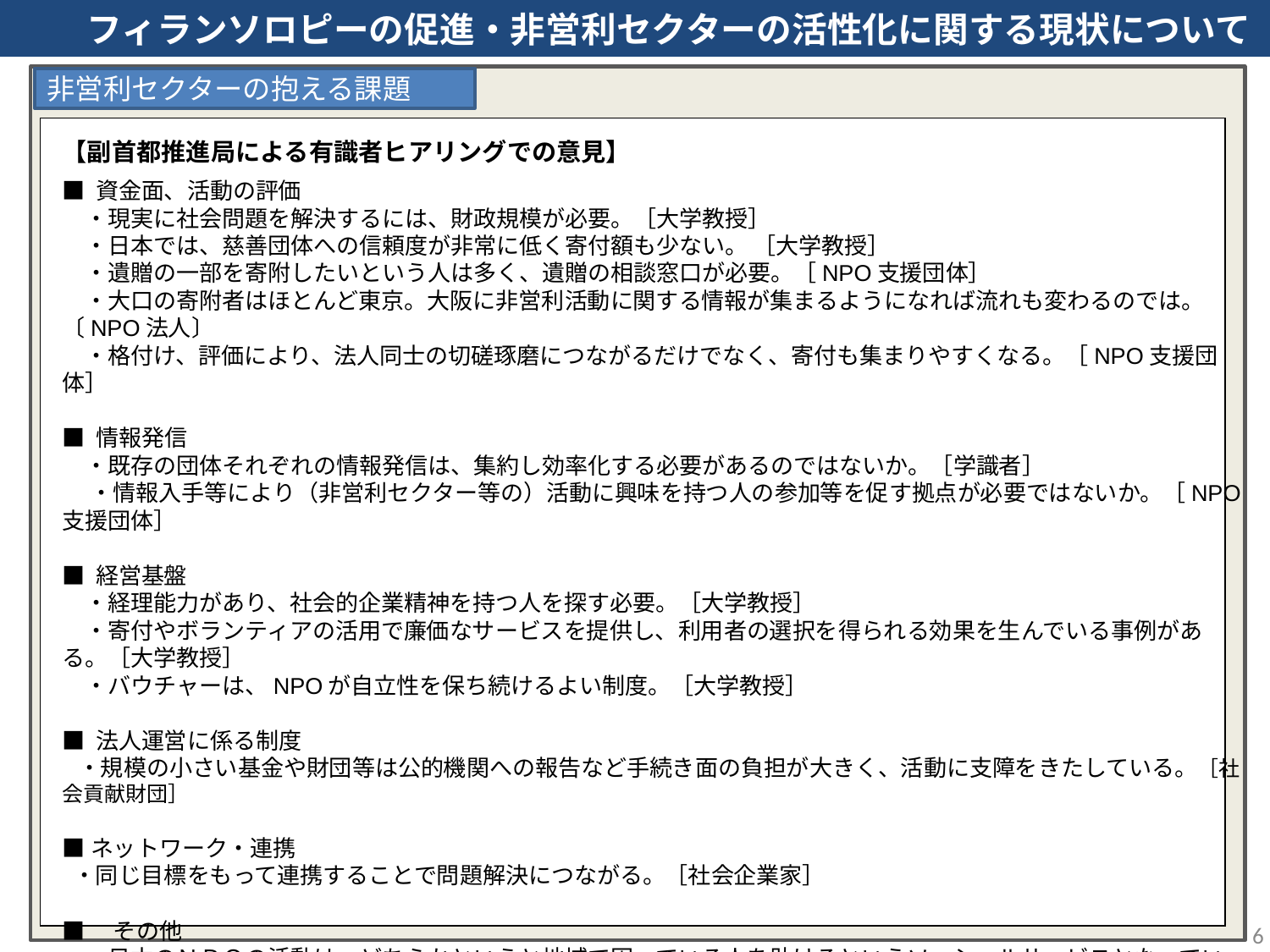

フィランソロピーの促進・非営利セクターの活性化に関する現状について

非営利セクターの抱える課題

【副首都推進局による有識者ヒアリングでの意見】
■ 資金面、活動の評価
　・現実に社会問題を解決するには、財政規模が必要。［大学教授］
　・日本では、慈善団体への信頼度が非常に低く寄付額も少ない。 ［大学教授］
　・遺贈の一部を寄附したいという人は多く、遺贈の相談窓口が必要。［NPO支援団体］
　・大口の寄附者はほとんど東京。大阪に非営利活動に関する情報が集まるようになれば流れも変わるのでは。〔NPO法人〕
　・格付け、評価により、法人同士の切磋琢磨につながるだけでなく、寄付も集まりやすくなる。［NPO支援団体］

■ 情報発信
　・既存の団体それぞれの情報発信は、集約し効率化する必要があるのではないか。［学識者］
　 ・情報入手等により（非営利セクター等の）活動に興味を持つ人の参加等を促す拠点が必要ではないか。［NPO支援団体］

■ 経営基盤
　・経理能力があり、社会的企業精神を持つ人を探す必要。［大学教授］
　・寄付やボランティアの活用で廉価なサービスを提供し、利用者の選択を得られる効果を生んでいる事例がある。［大学教授］
　・バウチャーは、NPOが自立性を保ち続けるよい制度。［大学教授］

■ 法人運営に係る制度
  ・規模の小さい基金や財団等は公的機関への報告など手続き面の負担が大きく、活動に支障をきたしている。［社会貢献財団］

■ネットワーク・連携
 ・同じ目標をもって連携することで問題解決につながる。［社会企業家］

■　その他
　・日本のＮＰＯの活動は、どちらかというと地域で困っている人を助けるというソーシャルサービスとなっているが、それを転換し、
　　世界や社会を変える取組を行うといった支援が重要。［大学教授］
　・学校法人と医療法人の参入障壁を外せば、事業型で自立できるNPOのチャンスが広がる。［大学教授］
非営利セクターの寄附収入の推移
（海外・全国・府比較）
社会的投資の推移（海外・全国・府比較）
クラウドファンディング、SIBの事例
など
6
6